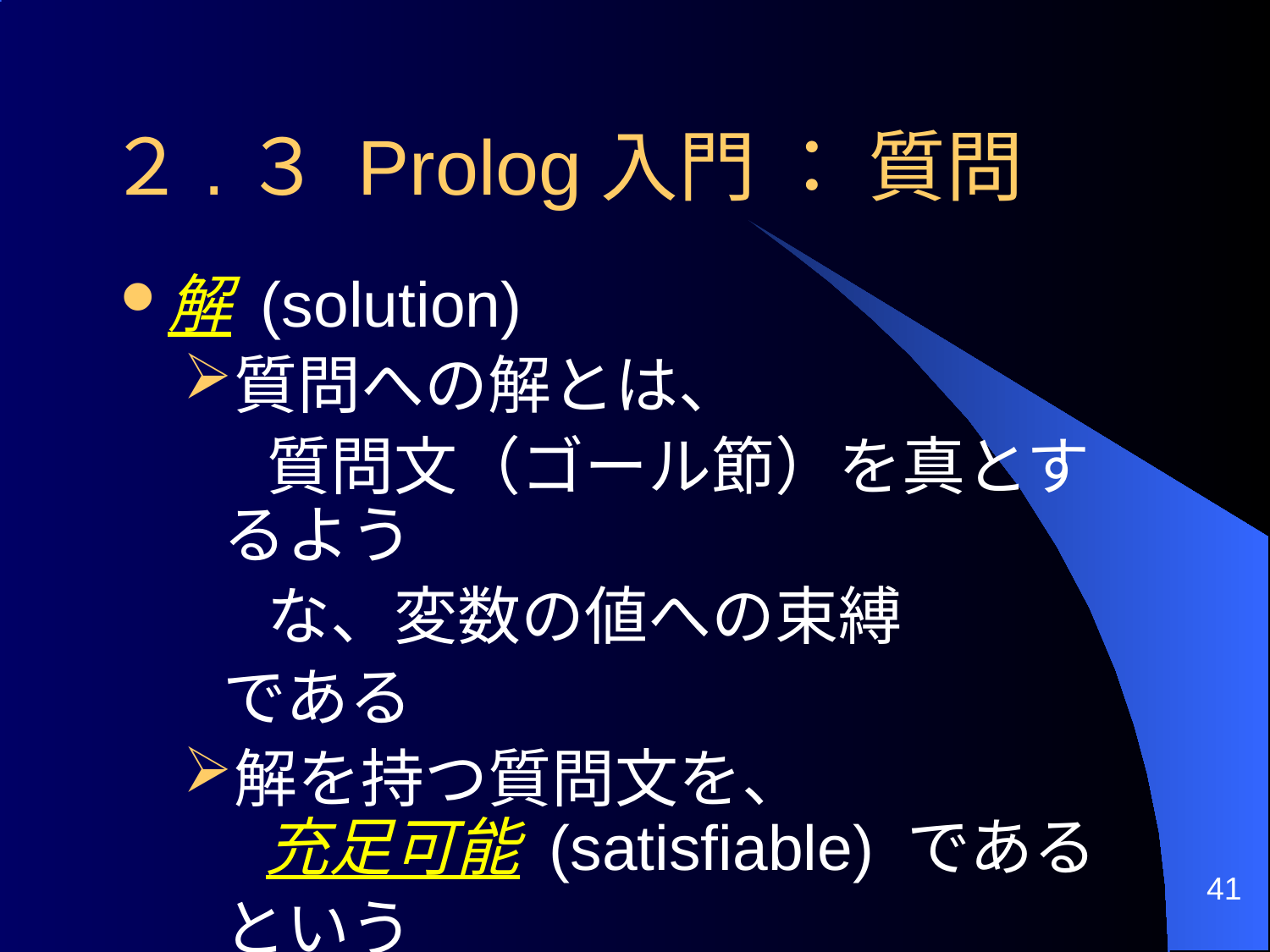

２.３ Prolog入門 ： 質問
解 (solution)
質問への解とは、
	  質問文（ゴール節）を真とするよう
	  な、変数の値への束縛
	である
解を持つ質問文を、
   充足可能 (satisfiable) である
	という
41